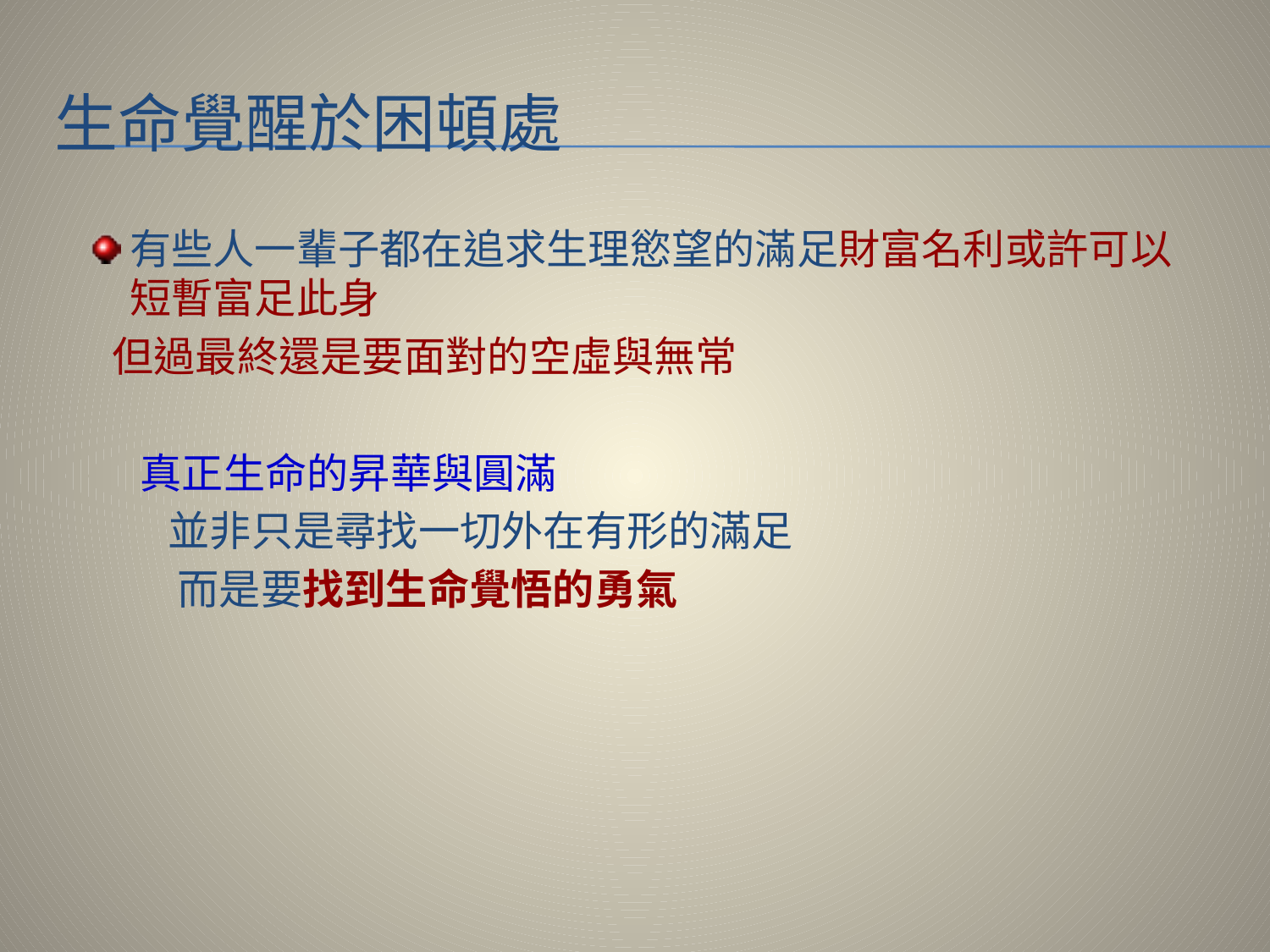

# 生命覺醒於困頓處
有些人一輩子都在追求生理慾望的滿足財富名利或許可以短暫富足此身
  但過最終還是要面對的空虛與無常

     真正生命的昇華與圓滿
        並非只是尋找一切外在有形的滿足
         而是要找到生命覺悟的勇氣